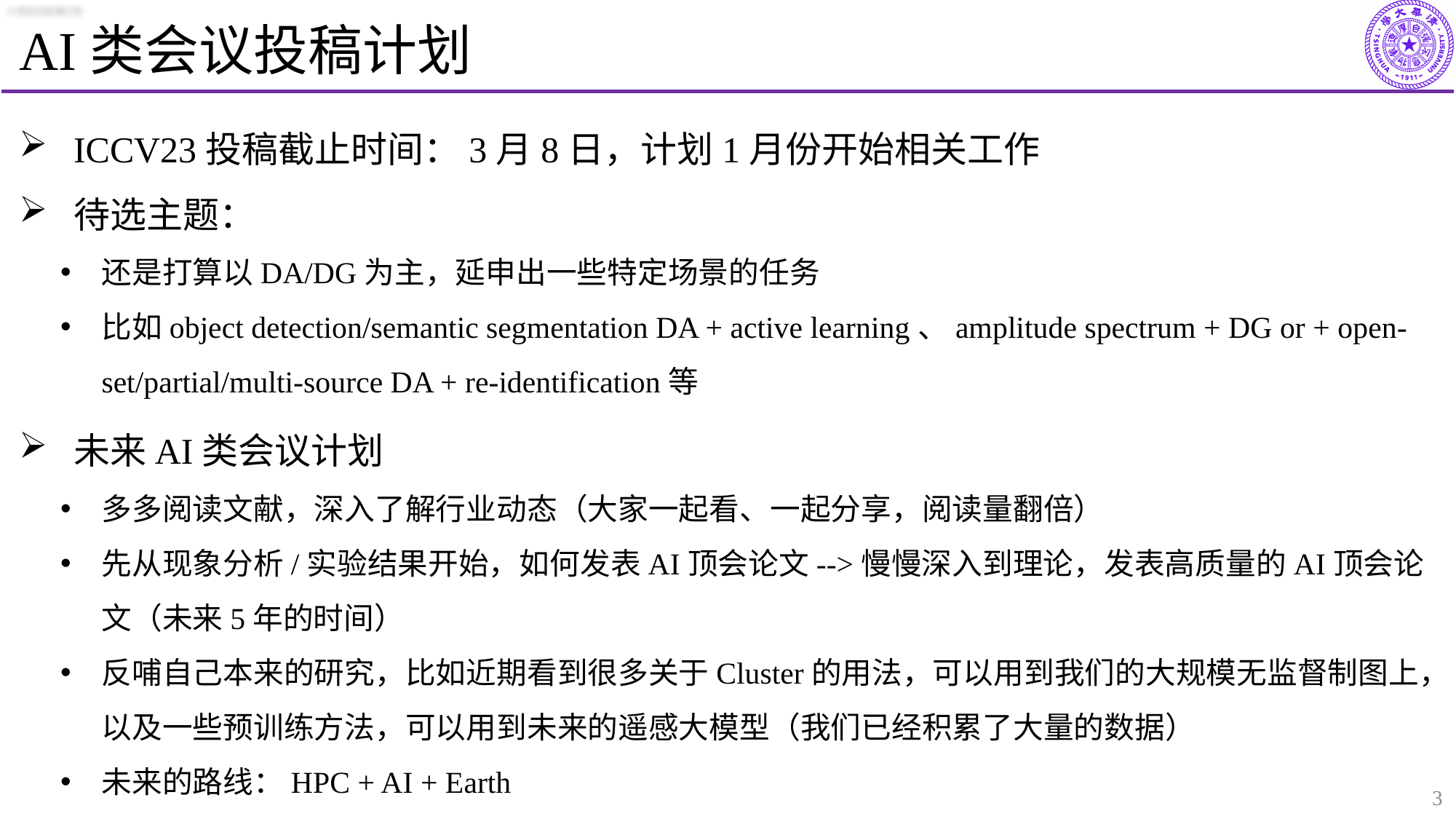

# AI类会议投稿计划
ICCV23投稿截止时间：3月8日，计划1月份开始相关工作
待选主题：
还是打算以DA/DG为主，延申出一些特定场景的任务
比如object detection/semantic segmentation DA + active learning、amplitude spectrum + DG or + open-set/partial/multi-source DA + re-identification等
未来AI类会议计划
多多阅读文献，深入了解行业动态（大家一起看、一起分享，阅读量翻倍）
先从现象分析/实验结果开始，如何发表AI顶会论文-->慢慢深入到理论，发表高质量的AI顶会论文（未来5年的时间）
反哺自己本来的研究，比如近期看到很多关于Cluster的用法，可以用到我们的大规模无监督制图上，以及一些预训练方法，可以用到未来的遥感大模型（我们已经积累了大量的数据）
未来的路线：HPC + AI + Earth
3